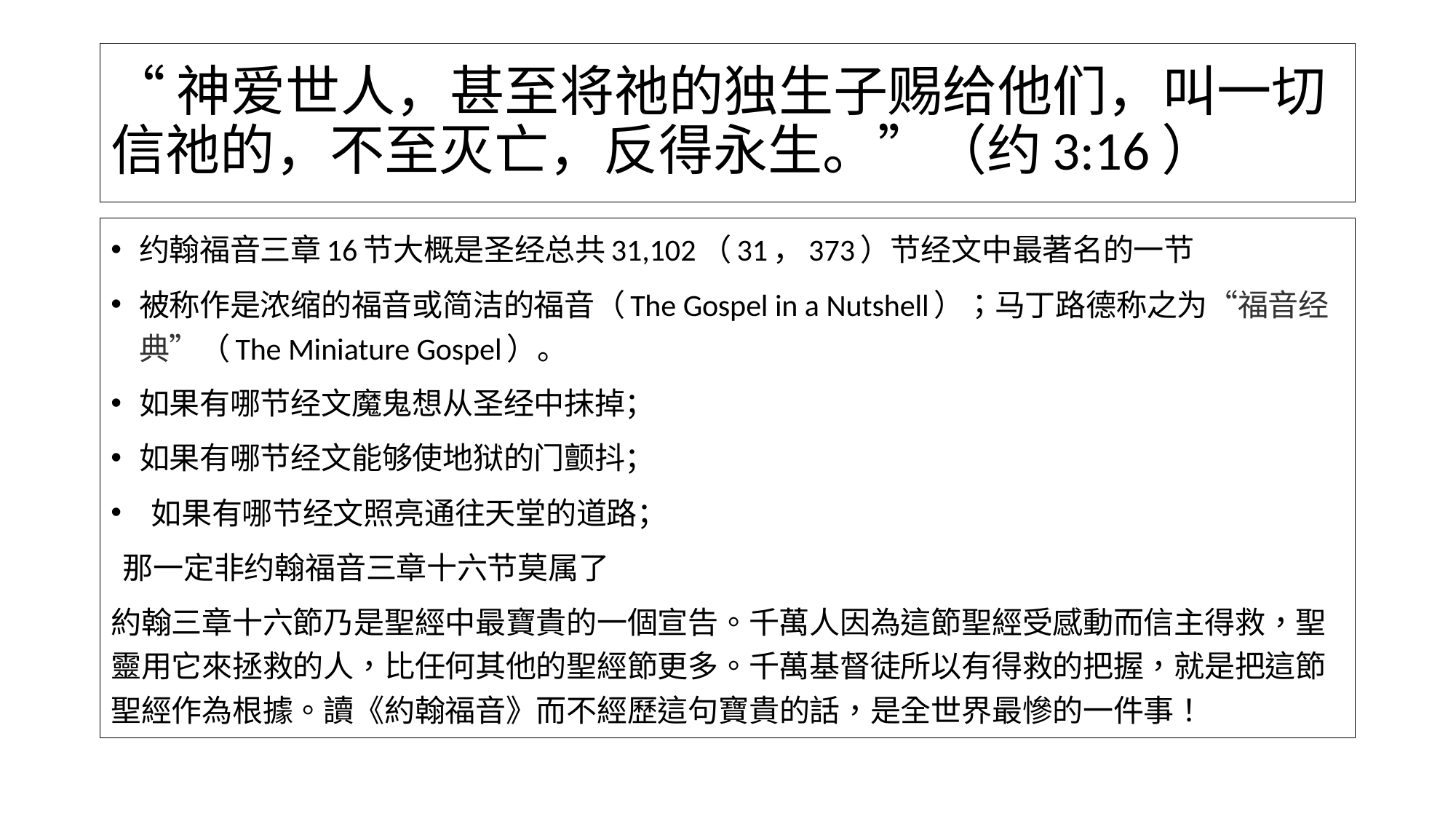

# “神爱世人，甚至将祂的独生子赐给他们，叫一切信祂的，不至灭亡，反得永生。”（约3:16）
约翰福音三章16节大概是圣经总共31,102（31，373）节经文中最著名的一节
被称作是浓缩的福音或简洁的福音（The Gospel in a Nutshell）；马丁路德称之为“福音经典”（The Miniature Gospel）。
如果有哪节经文魔鬼想从圣经中抹掉；
如果有哪节经文能够使地狱的门颤抖；
 如果有哪节经文照亮通往天堂的道路；
 那一定非约翰福音三章十六节莫属了
約翰三章十六節乃是聖經中最寶貴的一個宣告。千萬人因為這節聖經受感動而信主得救，聖靈用它來拯救的人，比任何其他的聖經節更多。千萬基督徒所以有得救的把握，就是把這節聖經作為根據。讀《約翰福音》而不經歷這句寶貴的話，是全世界最慘的一件事！